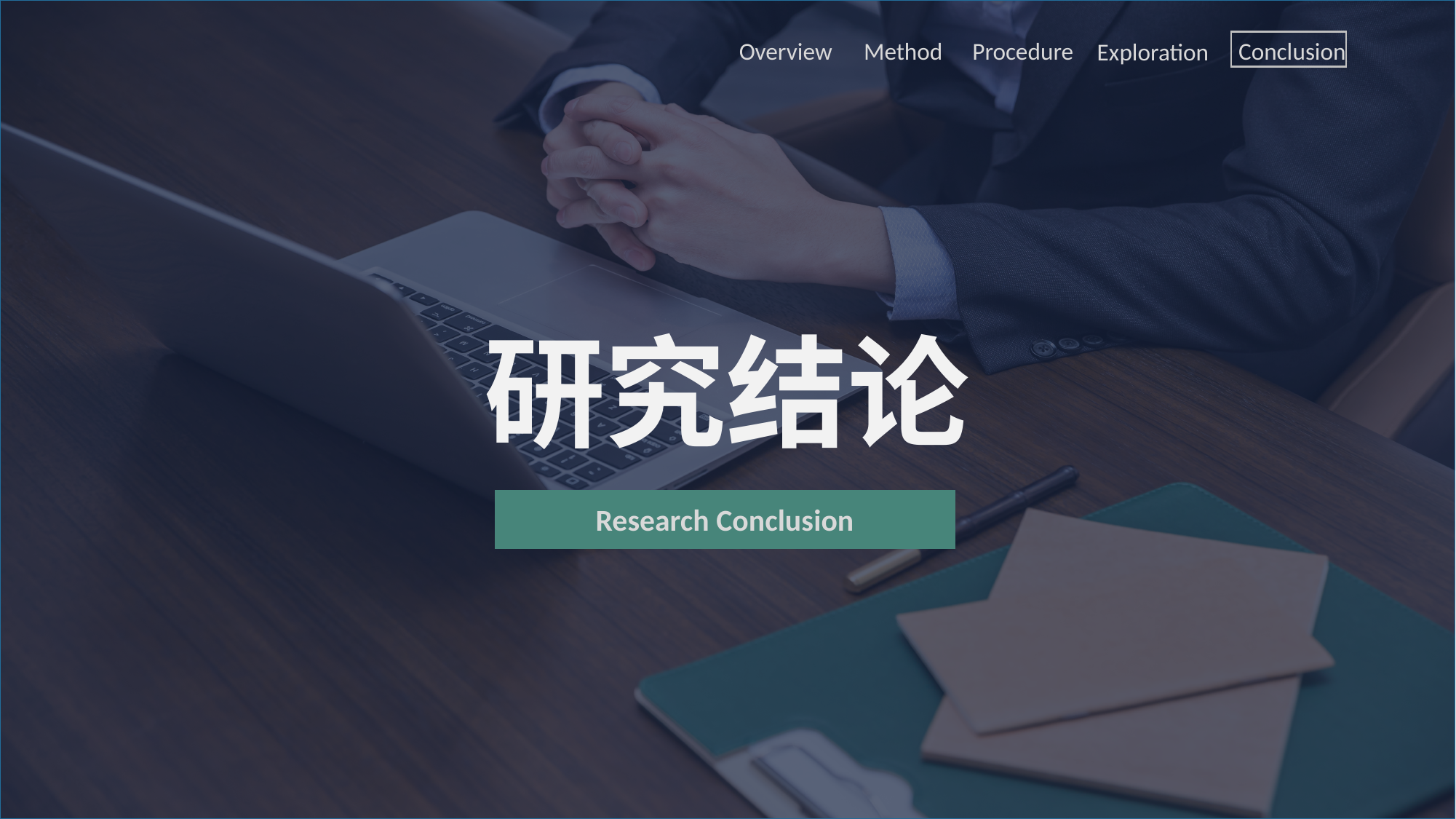

Overview
Method
Procedure
Conclusion
Exploration

研究结论

Research Conclusion